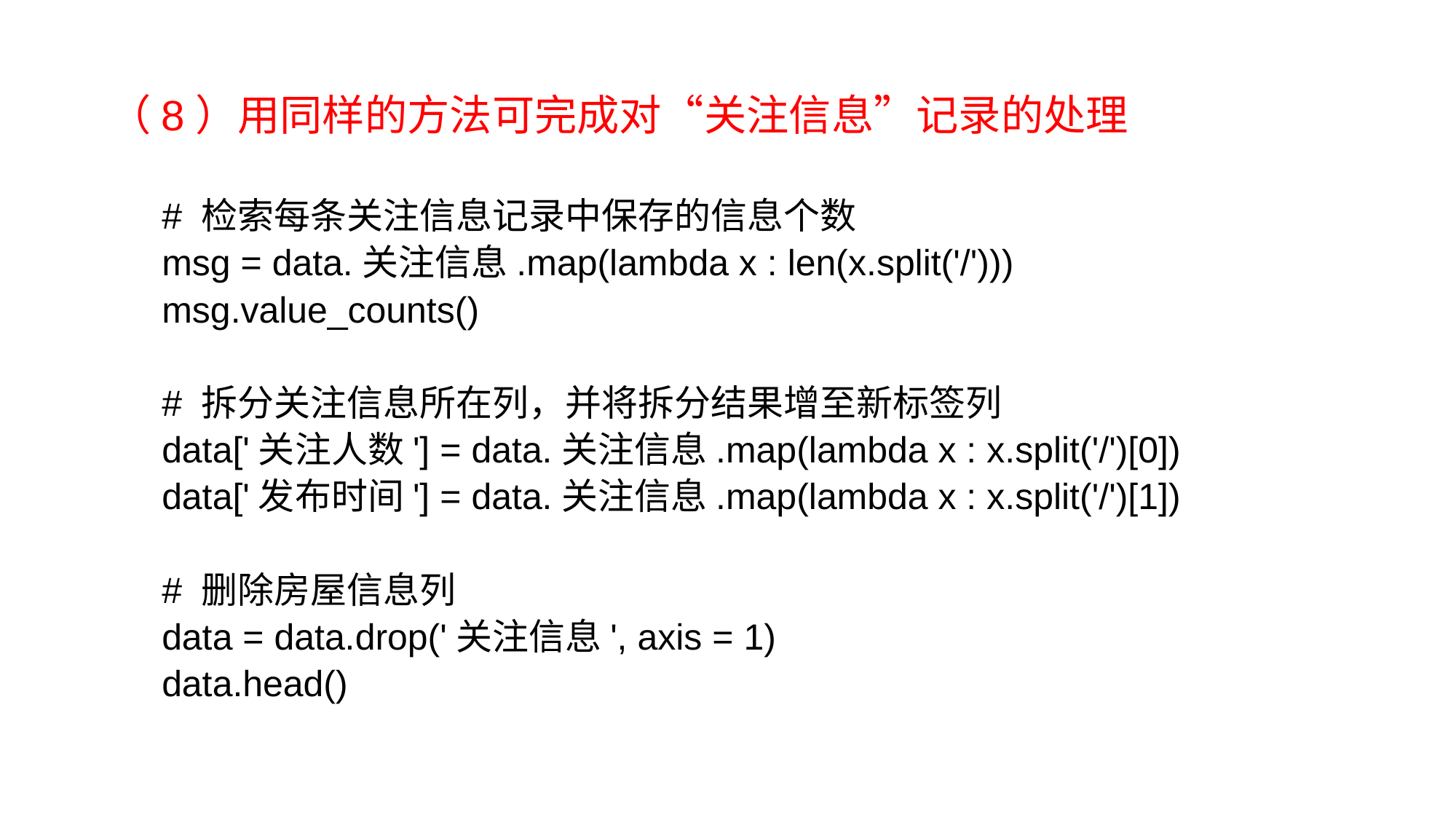

（8）用同样的方法可完成对“关注信息”记录的处理
# 检索每条关注信息记录中保存的信息个数
msg = data.关注信息.map(lambda x : len(x.split('/')))
msg.value_counts()

# 拆分关注信息所在列，并将拆分结果增至新标签列
data['关注人数'] = data.关注信息.map(lambda x : x.split('/')[0])
data['发布时间'] = data.关注信息.map(lambda x : x.split('/')[1])

# 删除房屋信息列
data = data.drop('关注信息', axis = 1)
data.head()
TEXT  add here
TEXT  add here
TEXT  add here